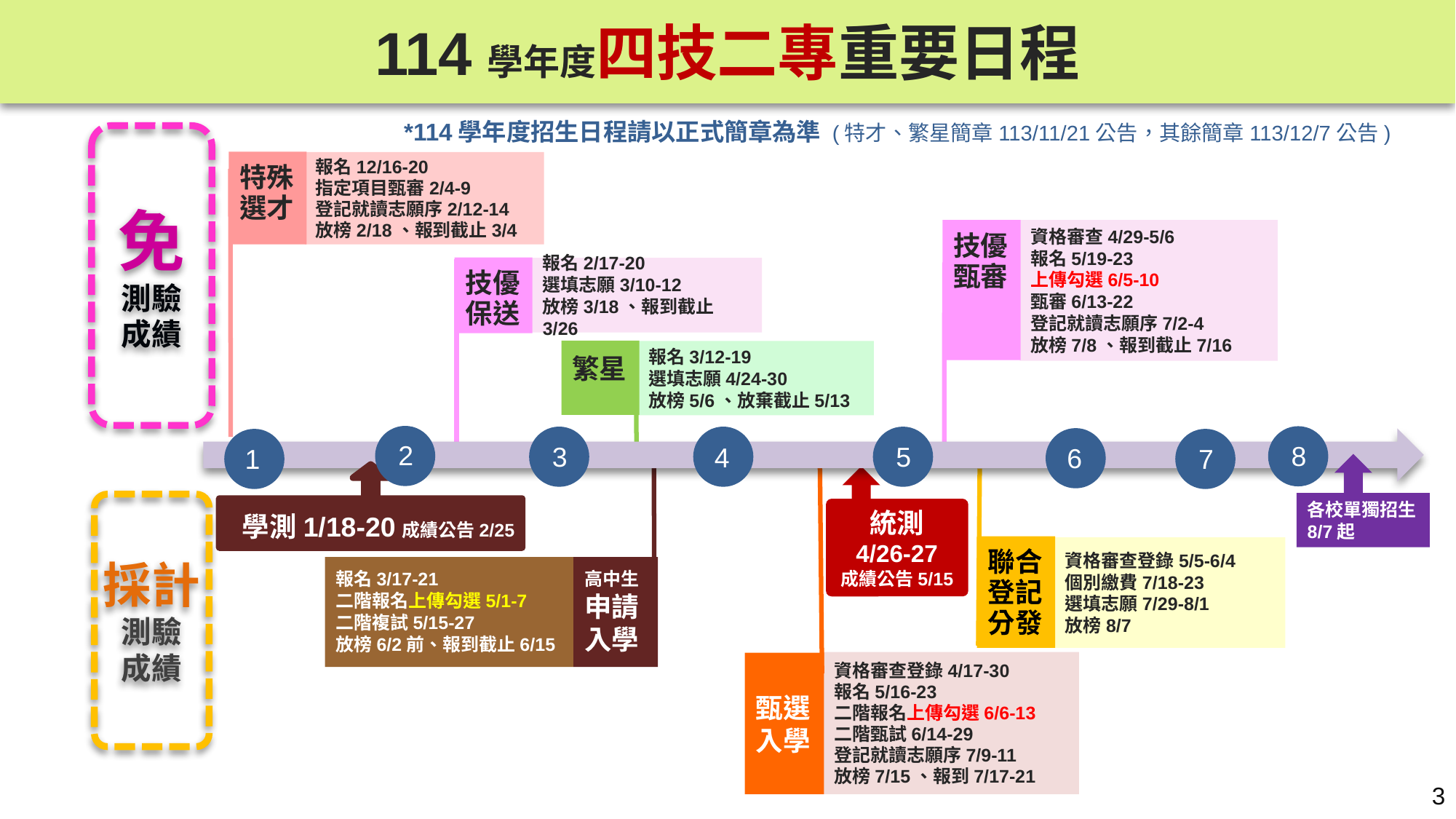

114學年度四技二專重要日程
*114學年度招生日程請以正式簡章為準 (特才、繁星簡章113/11/21公告，其餘簡章113/12/7公告)
免
測驗
成績
特殊選才
報名12/16-20
指定項目甄審2/4-9
登記就讀志願序2/12-14
放榜2/18、報到截止3/4
技優甄審
資格審查4/29-5/6
報名5/19-23
上傳勾選6/5-10
甄審6/13-22
登記就讀志願序7/2-4
放榜7/8、報到截止7/16
技優保送
報名2/17-20
選填志願3/10-12
放榜3/18、報到截止3/26
繁星
報名3/12-19
選填志願4/24-30
放榜5/6、放棄截止5/13

2

8

3

4

5

6

7

1

各校單獨招生
8/7起
採計
測驗
成績
統測
4/26-27
成績公告5/15
學測1/18-20成績公告2/25
聯合登記分發
資格審查登錄5/5-6/4
個別繳費7/18-23
選填志願7/29-8/1
放榜8/7
高中生
申請入學
報名3/17-21
二階報名上傳勾選5/1-7
二階複試5/15-27
放榜6/2前、報到截止6/15
資格審查登錄4/17-30
報名5/16-23
二階報名上傳勾選6/6-13
二階甄試6/14-29
登記就讀志願序7/9-11
放榜7/15、報到7/17-21
甄選
入學